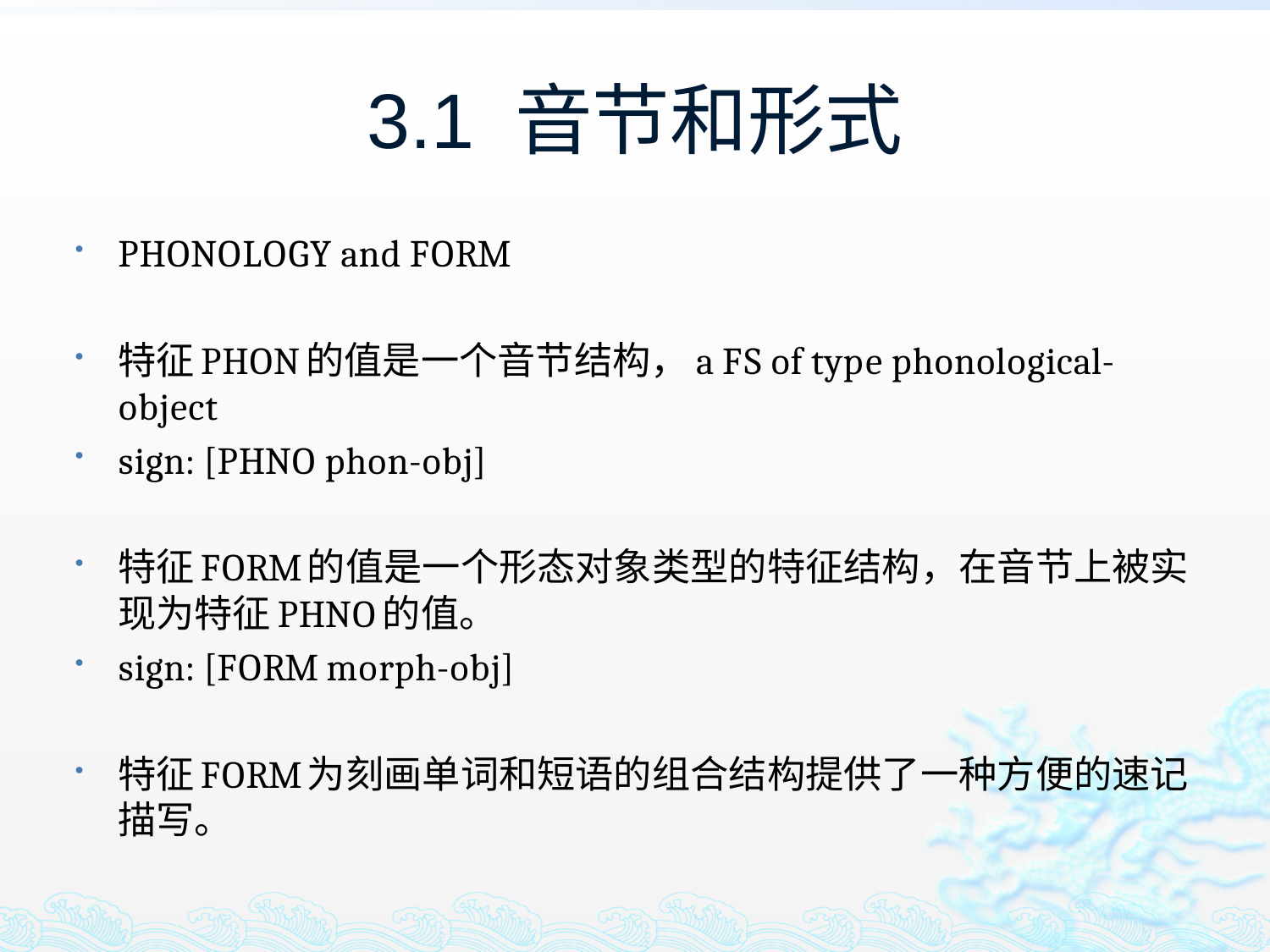

# 3.1 音节和形式
PHONOLOGY and FORM

特征PHON的值是一个音节结构，a FS of type phonological-object
sign: [PHNO phon-obj]

特征FORM的值是一个形态对象类型的特征结构，在音节上被实现为特征PHNO的值。
sign: [FORM morph-obj]

特征FORM为刻画单词和短语的组合结构提供了一种方便的速记描写。